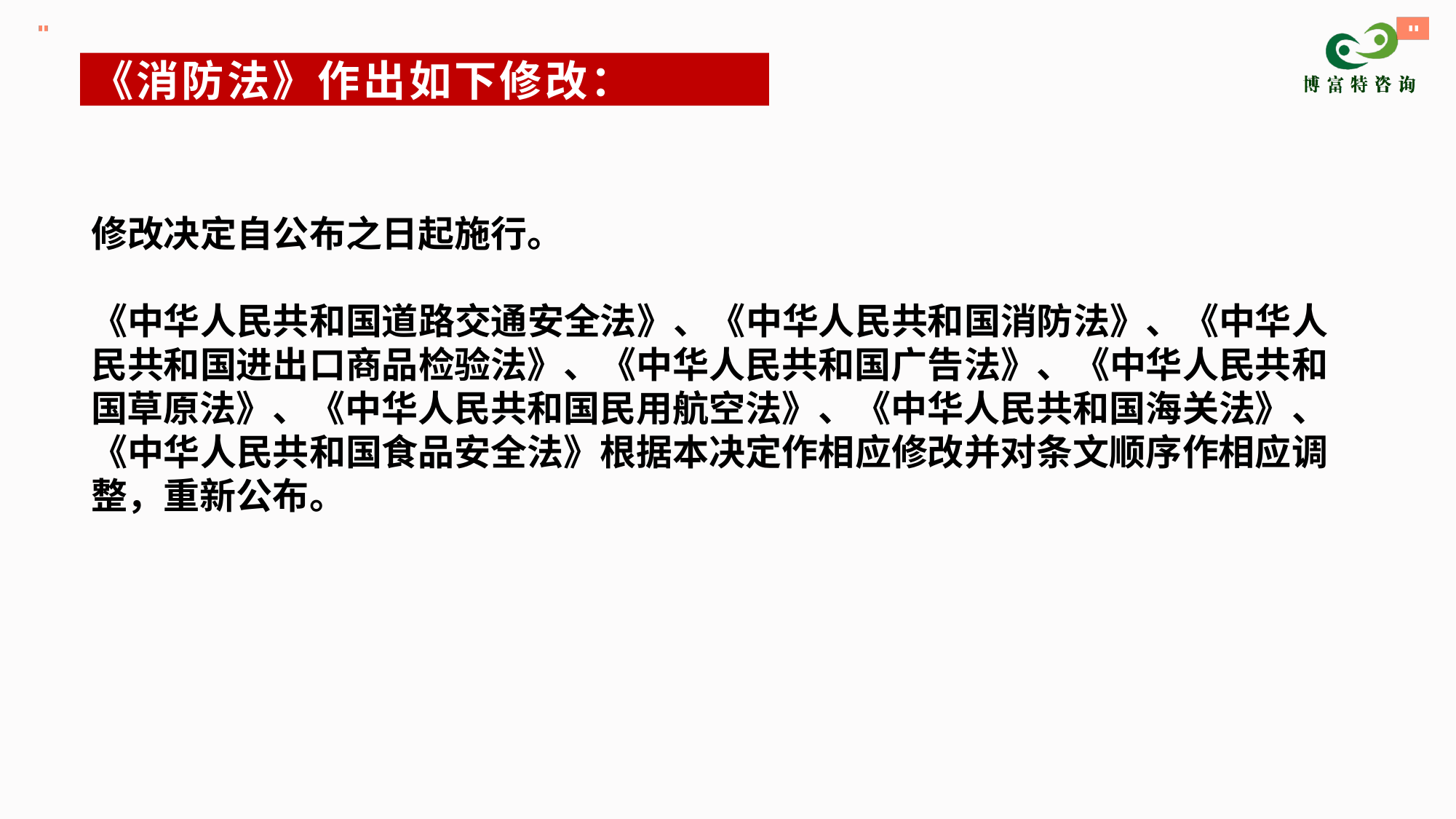

# 《消防法》作出如下修改：

修改决定自公布之日起施行。

《中华人民共和国道路交通安全法》、《中华人民共和国消防法》、《中华人民共和国进出口商品检验法》、《中华人民共和国广告法》、《中华人民共和国草原法》、《中华人民共和国民用航空法》、《中华人民共和国海关法》、《中华人民共和国食品安全法》根据本决定作相应修改并对条文顺序作相应调整，重新公布。